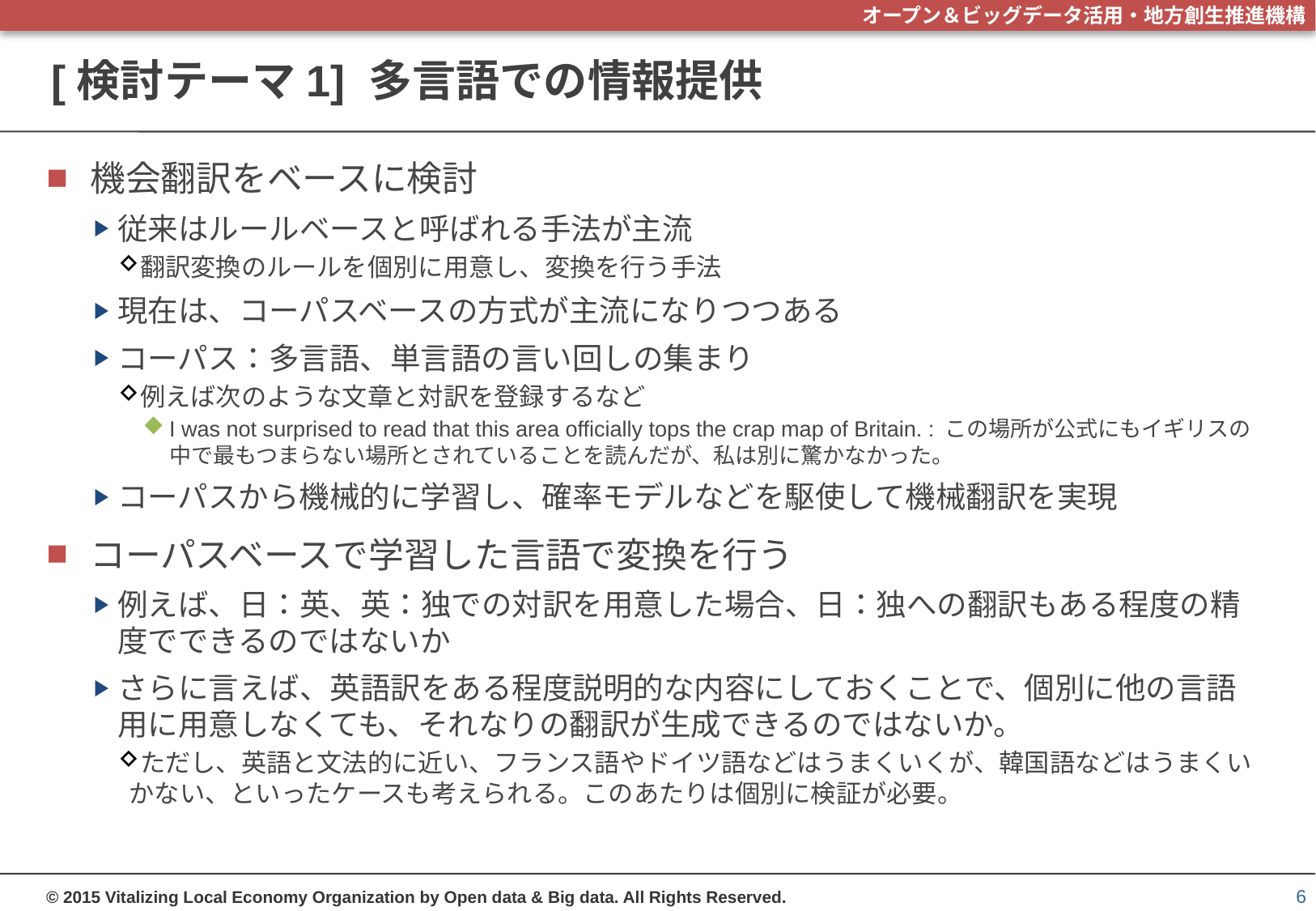

# [検討テーマ1] 多言語での情報提供
機会翻訳をベースに検討
従来はルールベースと呼ばれる手法が主流
翻訳変換のルールを個別に用意し、変換を行う手法
現在は、コーパスベースの方式が主流になりつつある
コーパス：多言語、単言語の言い回しの集まり
例えば次のような文章と対訳を登録するなど
I was not surprised to read that this area officially tops the crap map of Britain. : この場所が公式にもイギリスの中で最もつまらない場所とされていることを読んだが、私は別に驚かなかった。
コーパスから機械的に学習し、確率モデルなどを駆使して機械翻訳を実現
コーパスベースで学習した言語で変換を行う
例えば、日：英、英：独での対訳を用意した場合、日：独への翻訳もある程度の精度でできるのではないか
さらに言えば、英語訳をある程度説明的な内容にしておくことで、個別に他の言語用に用意しなくても、それなりの翻訳が生成できるのではないか。
ただし、英語と文法的に近い、フランス語やドイツ語などはうまくいくが、韓国語などはうまくいかない、といったケースも考えられる。このあたりは個別に検証が必要。
6